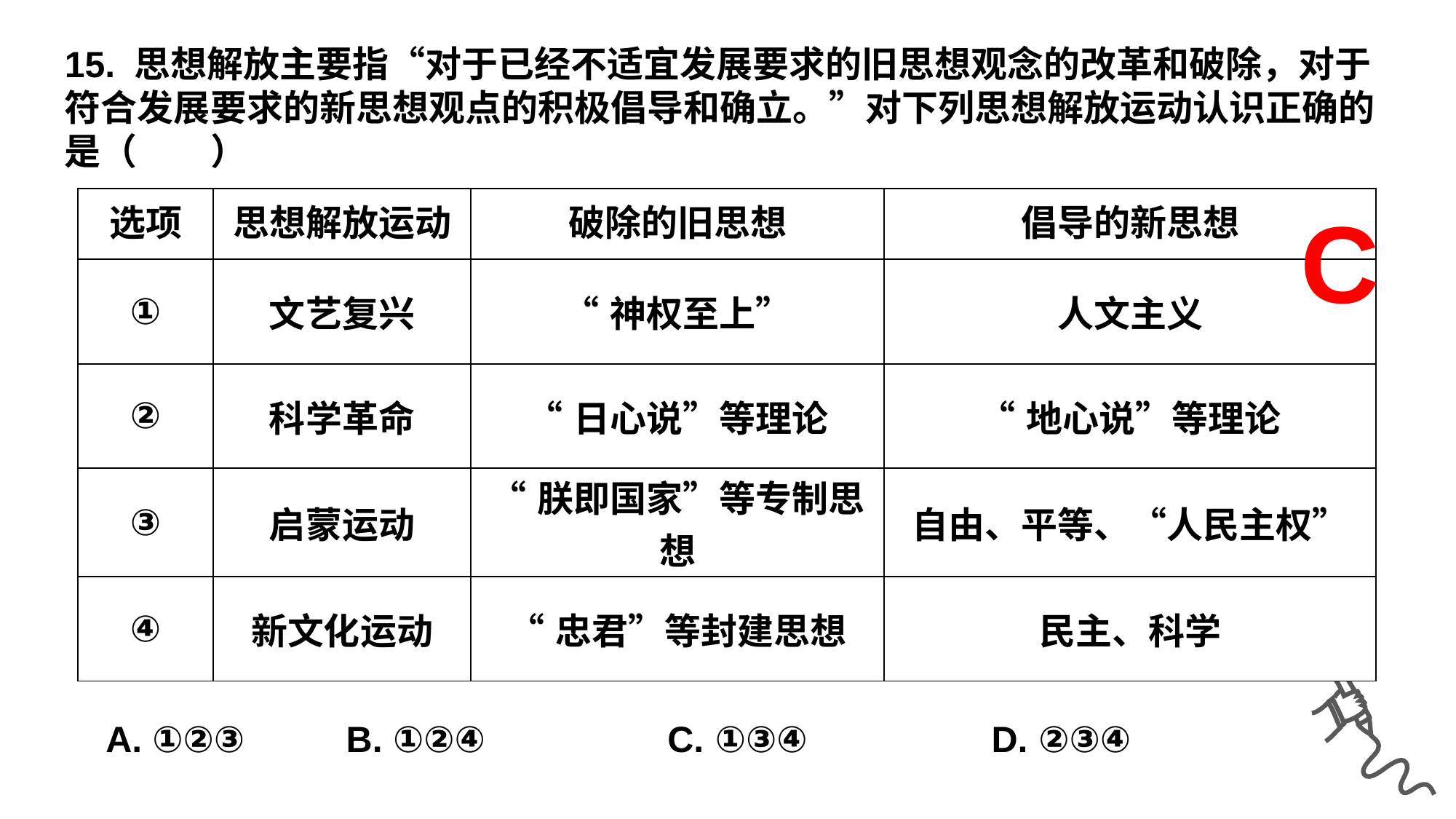

15. 思想解放主要指“对于已经不适宜发展要求的旧思想观念的改革和破除，对于符合发展要求的新思想观点的积极倡导和确立。”对下列思想解放运动认识正确的是（　　）
| 选项 | 思想解放运动 | 破除的旧思想 | 倡导的新思想 |
| --- | --- | --- | --- |
| ① | 文艺复兴 | “神权至上” | 人文主义 |
| ② | 科学革命 | “日心说”等理论 | “地心说”等理论 |
| ③ | 启蒙运动 | “朕即国家”等专制思想 | 自由、平等、“人民主权” |
| ④ | 新文化运动 | “忠君”等封建思想 | 民主、科学 |
C
A. ①②③          B. ①②④                  C. ①③④	            D. ②③④